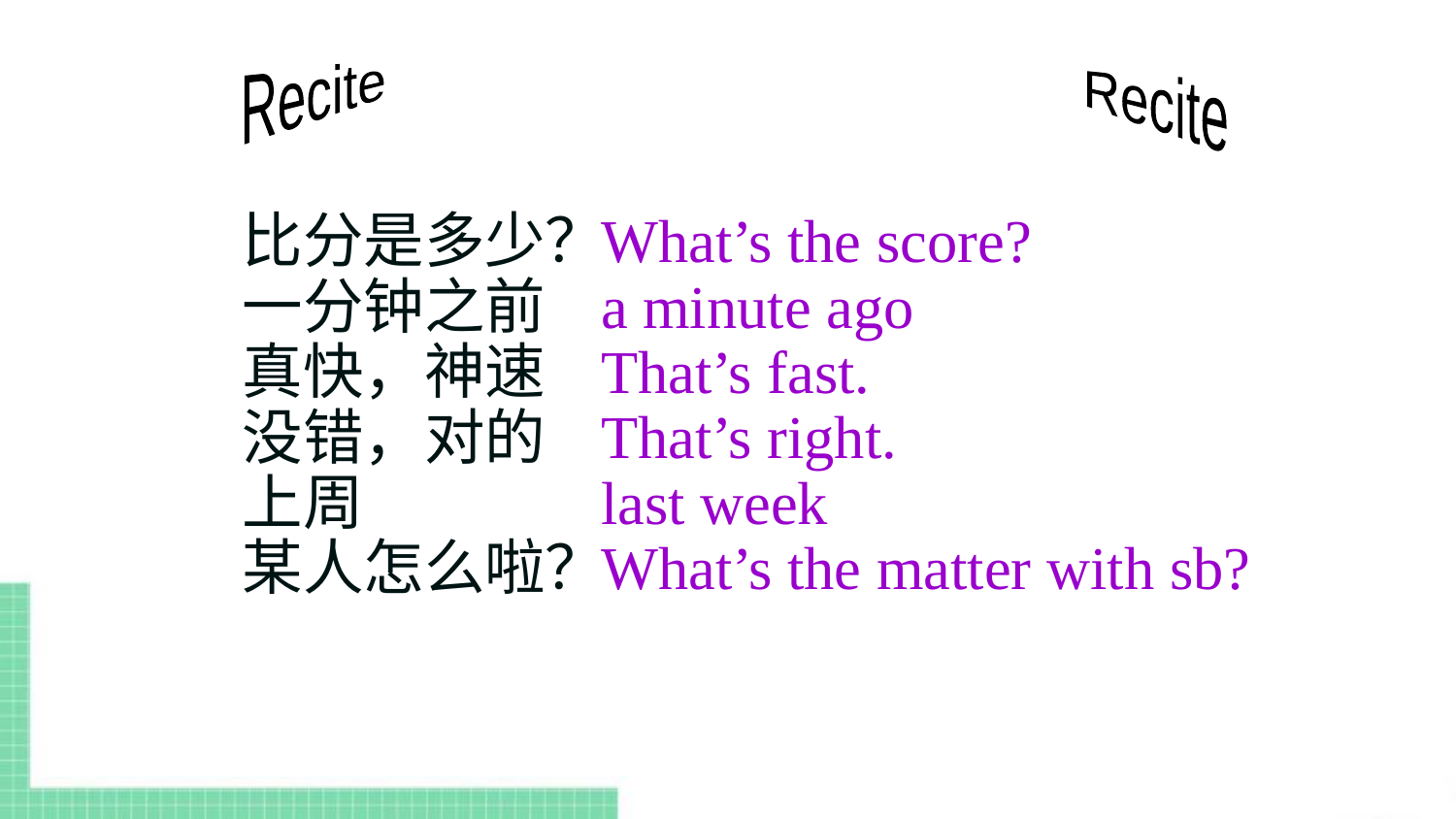

Recite
Recite
What’s the score?
a minute ago
That’s fast.
That’s right.
last week
What’s the matter with sb?
比分是多少？
一分钟之前
真快，神速
没错，对的
上周
某人怎么啦？